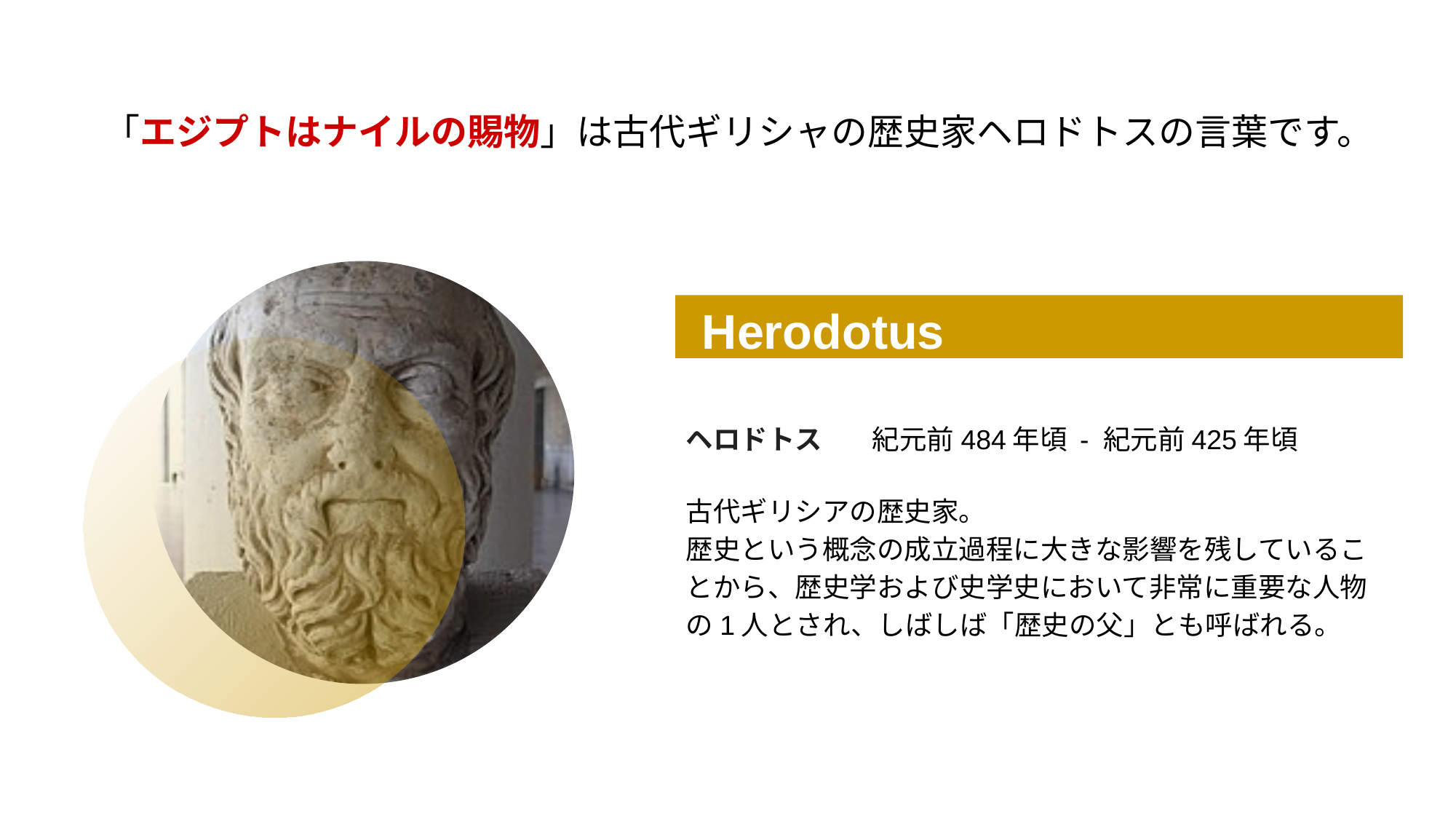

「エジプトはナイルの賜物」は古代ギリシャの歴史家ヘロドトスの言葉です。

Herodotus

ヘロドトス
紀元前484年頃 - 紀元前425年頃
古代ギリシアの歴史家。
歴史という概念の成立過程に大きな影響を残していることから、歴史学および史学史において非常に重要な人物の1人とされ、しばしば「歴史の父」とも呼ばれる。